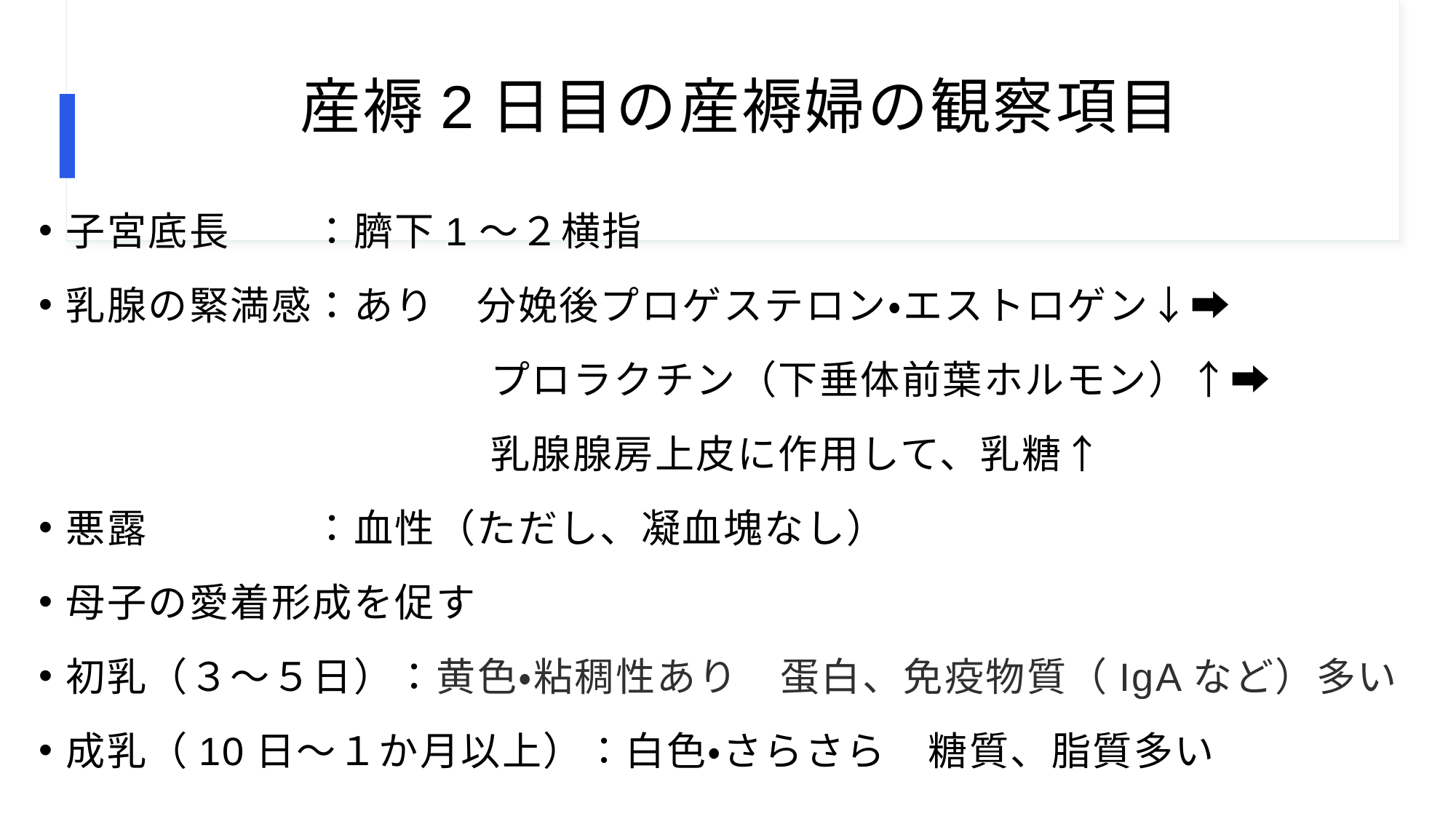

# 産褥2日目の産褥婦の観察項目
子宮底長　　：臍下1～２横指
乳腺の緊満感：あり　分娩後プロゲステロン・エストロゲン↓➡
　　　　　　　　　　　プロラクチン（下垂体前葉ホルモン）↑➡
　　　　　　　　　　　乳腺腺房上皮に作用して、乳糖↑
悪露　　　　：血性（ただし、凝血塊なし）
母子の愛着形成を促す
初乳（３～５日）：黄色・粘稠性あり　蛋白、免疫物質（IgAなど）多い
成乳（10日～１か月以上）：白色・さらさら　糖質、脂質多い